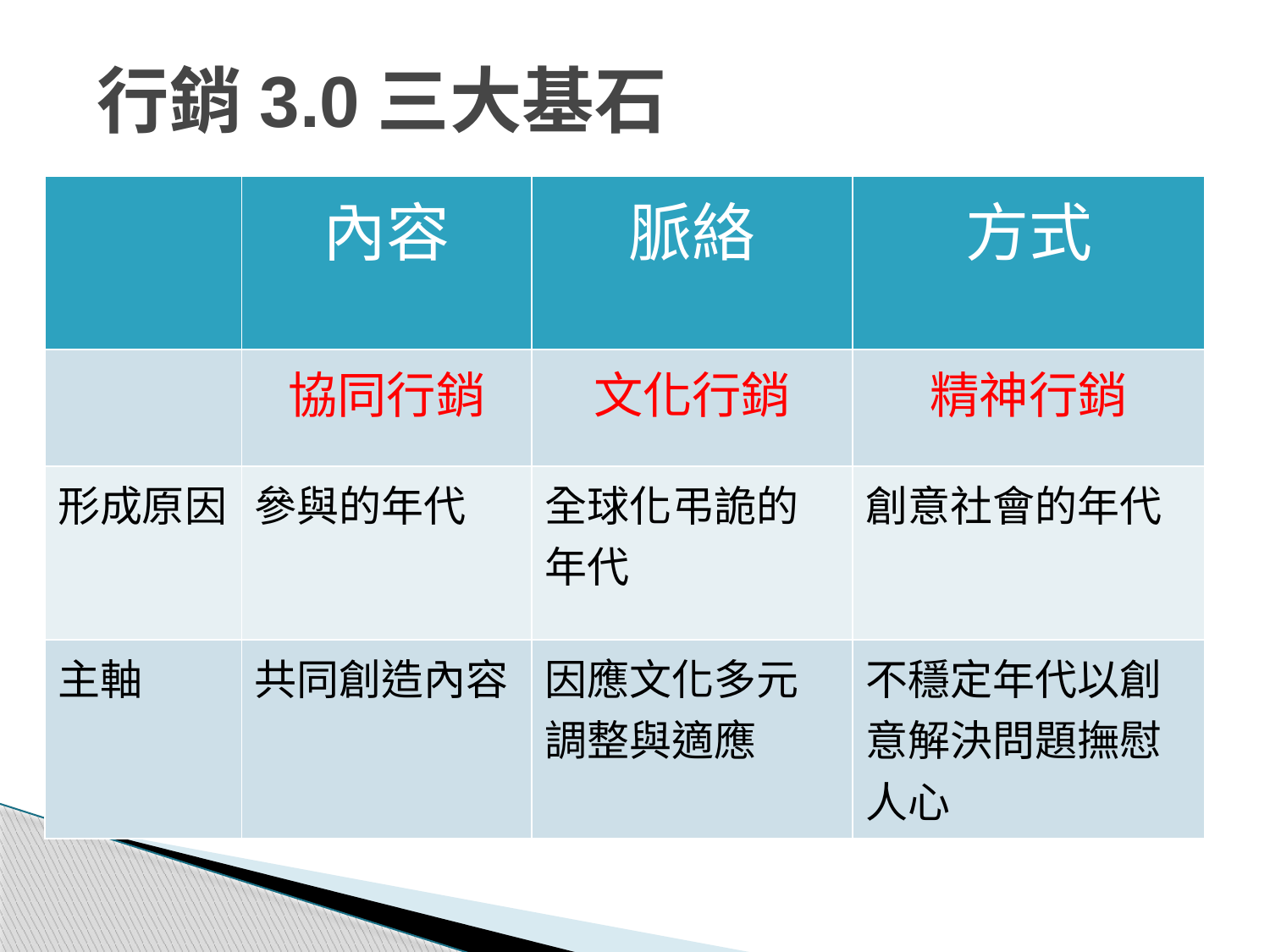

行銷3.0三大基石
|  | 內容 | 脈絡 | 方式 |
| --- | --- | --- | --- |
|  | 協同行銷 | 文化行銷 | 精神行銷 |
| 形成原因 | 參與的年代 | 全球化弔詭的年代 | 創意社會的年代 |
| 主軸 | 共同創造內容 | 因應文化多元調整與適應 | 不穩定年代以創意解決問題撫慰人心 |